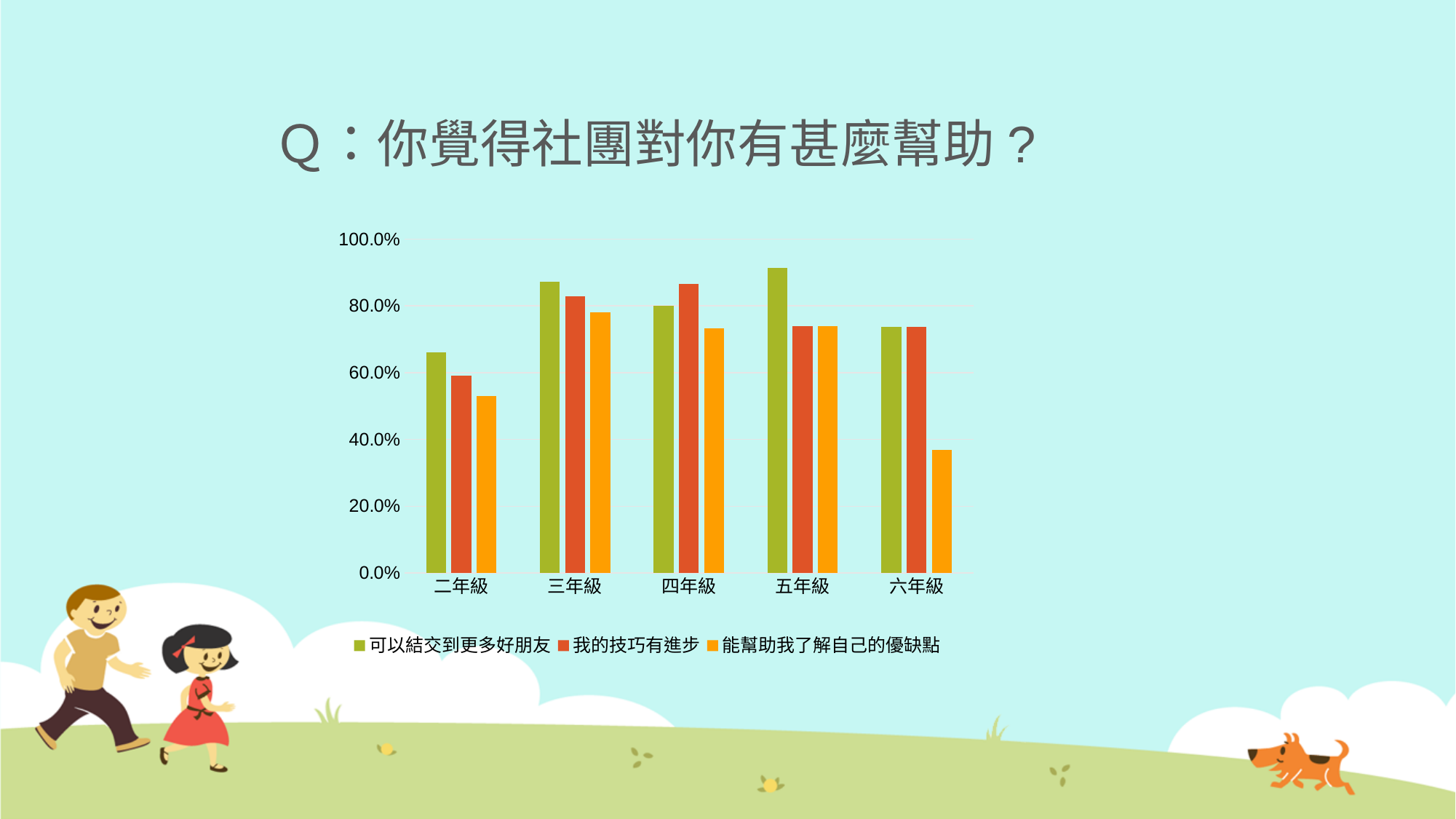

# Ｑ：你覺得社團對你有甚麼幫助?

### Chart

| Category | 可以結交到更多好朋友 | 我的技巧有進步 | 能幫助我了解自己的優缺點 |
|---|---|---|---|
| 二年級 | 0.6610000000000004 | 0.592 | 0.53 |
| 三年級 | 0.8720000000000003 | 0.8290000000000003 | 0.781 |
| 四年級 | 0.8 | 0.8670000000000003 | 0.7330000000000003 |
| 五年級 | 0.913 | 0.7390000000000003 | 0.7390000000000003 |
| 六年級 | 0.7370000000000003 | 0.7370000000000003 | 0.3690000000000002 |